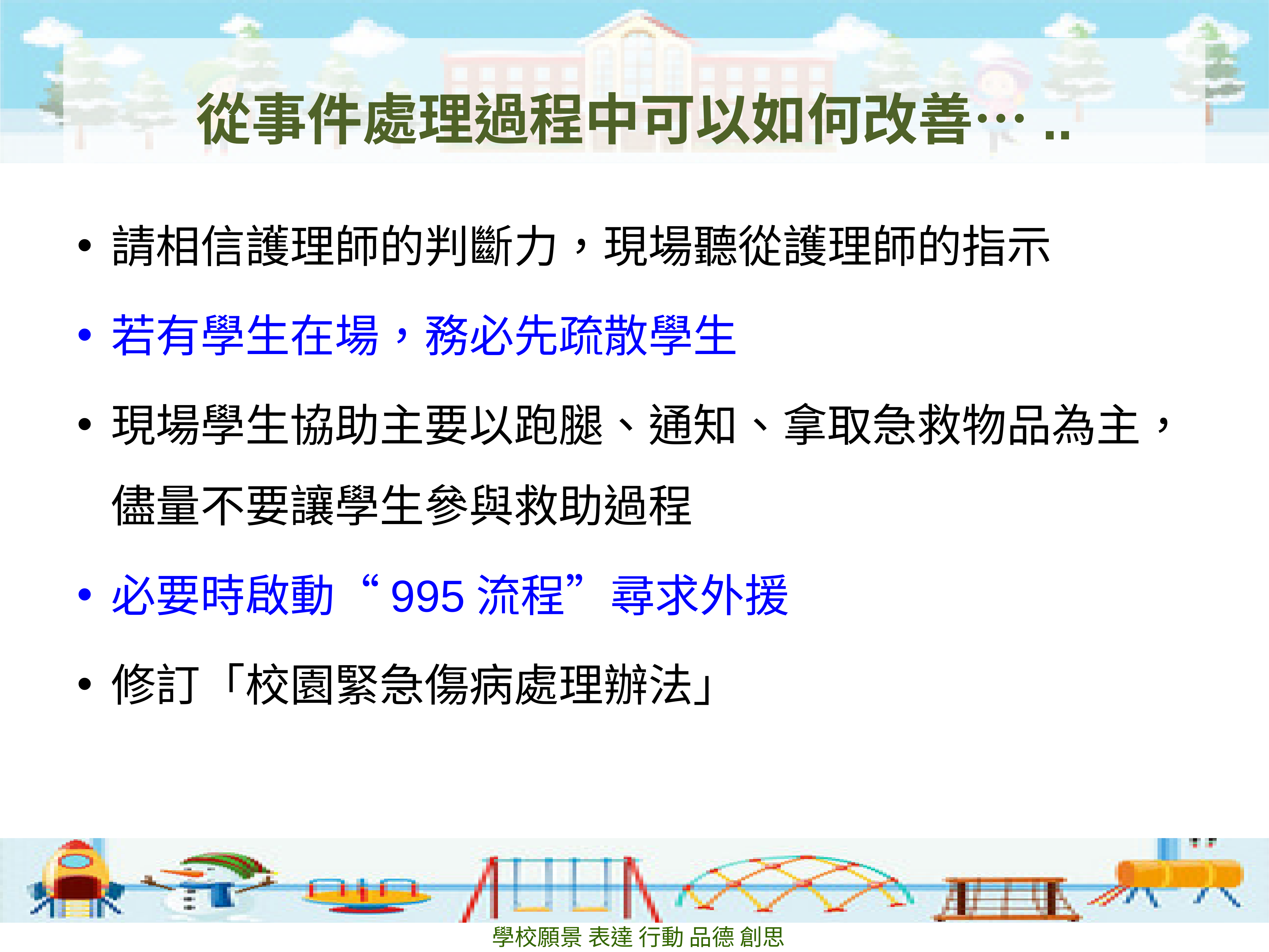

# 從事件處理過程中可以如何改善…..
請相信護理師的判斷力，現場聽從護理師的指示
若有學生在場，務必先疏散學生
現場學生協助主要以跑腿、通知、拿取急救物品為主，儘量不要讓學生參與救助過程
必要時啟動“995流程”尋求外援
修訂「校園緊急傷病處理辦法」